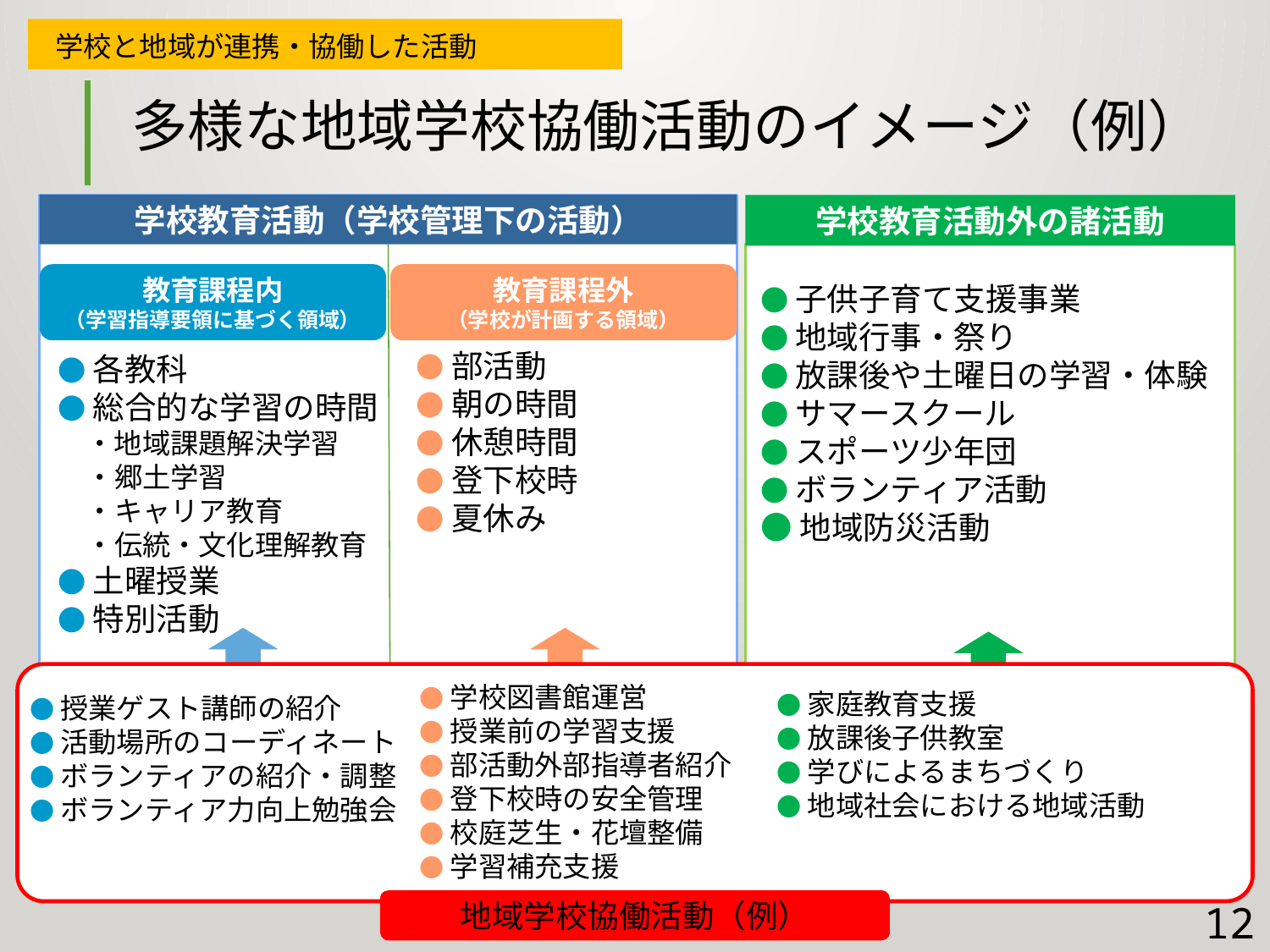

学校と地域が連携・協働した活動
 多様な地域学校協働活動のイメージ（例）

学校教育活動（学校管理下の活動）
学校教育活動外の諸活動

教育課程内
（学習指導要領に基づく領域）
教育課程外
（学校が計画する領域）
●子供子育て支援事業
●地域行事・祭り
●放課後や土曜日の学習・体験
●サマースクール
●スポーツ少年団
●ボランティア活動
●地域防災活動

●部活動
●朝の時間
●休憩時間
●登下校時
●夏休み
●各教科
●総合的な学習の時間
　・地域課題解決学習
　・郷土学習
　・キャリア教育
　・伝統・文化理解教育
●土曜授業
●特別活動

●学校図書館運営
●授業前の学習支援
●部活動外部指導者紹介
●登下校時の安全管理
●校庭芝生・花壇整備
●学習補充支援
●家庭教育支援
●放課後子供教室
●学びによるまちづくり
●地域社会における地域活動
●授業ゲスト講師の紹介
●活動場所のコーディネート
●ボランティアの紹介・調整
●ボランティア力向上勉強会
地域学校協働活動（例）
12